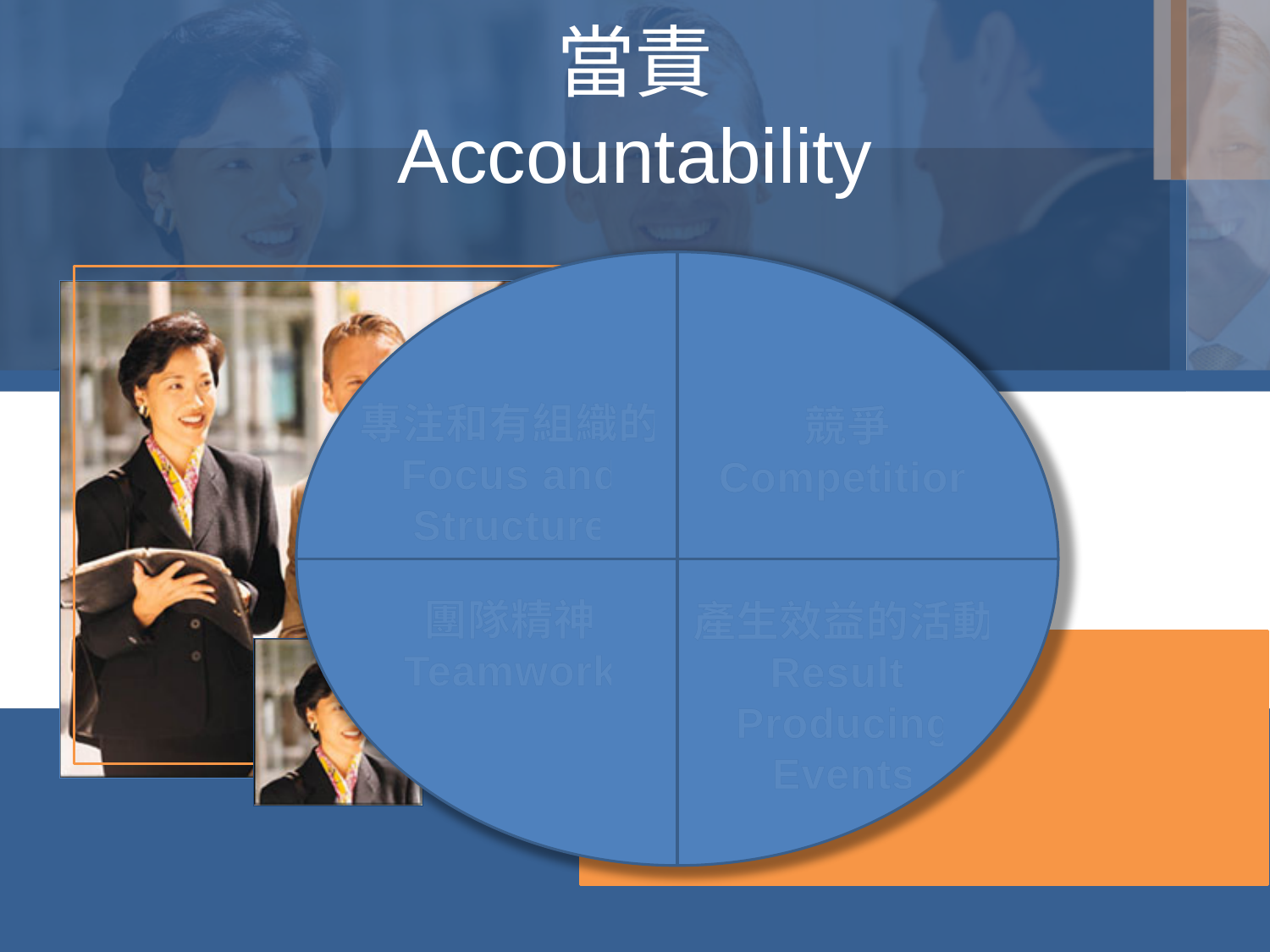

# 當責 Accountability

專注和有組織的
Focus and
Structure
競爭
Competition
團隊精神
Teamwork
產生效益的活動
Result  Producing
Events